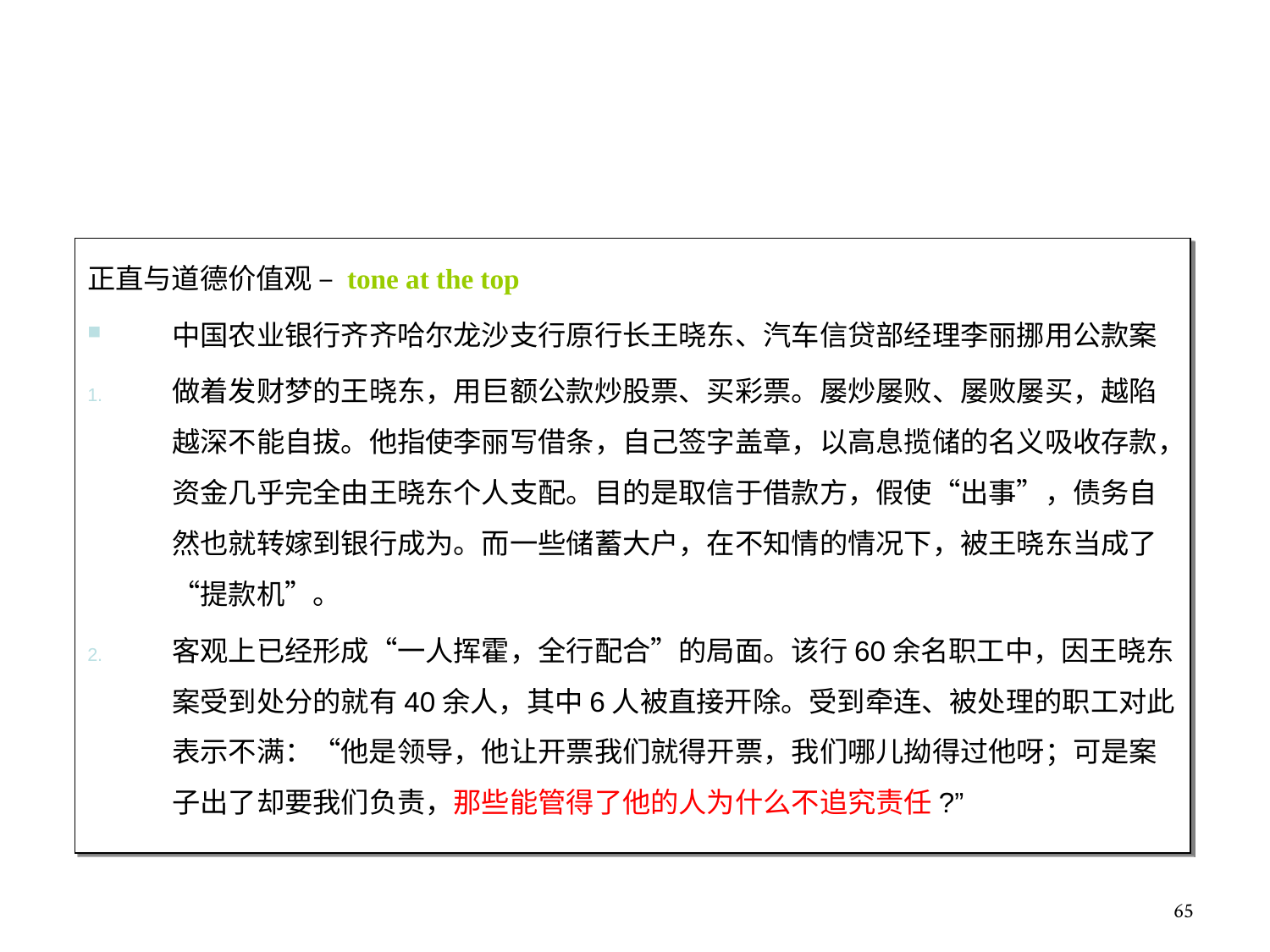

正直与道德价值观 – tone at the top
中国农业银行齐齐哈尔龙沙支行原行长王晓东、汽车信贷部经理李丽挪用公款案
做着发财梦的王晓东，用巨额公款炒股票、买彩票。屡炒屡败、屡败屡买，越陷越深不能自拔。他指使李丽写借条，自己签字盖章，以高息揽储的名义吸收存款，资金几乎完全由王晓东个人支配。目的是取信于借款方，假使“出事”，债务自然也就转嫁到银行成为。而一些储蓄大户，在不知情的情况下，被王晓东当成了“提款机”。
客观上已经形成“一人挥霍，全行配合”的局面。该行60余名职工中，因王晓东案受到处分的就有40余人，其中6人被直接开除。受到牵连、被处理的职工对此表示不满：“他是领导，他让开票我们就得开票，我们哪儿拗得过他呀；可是案子出了却要我们负责，那些能管得了他的人为什么不追究责任?”
65